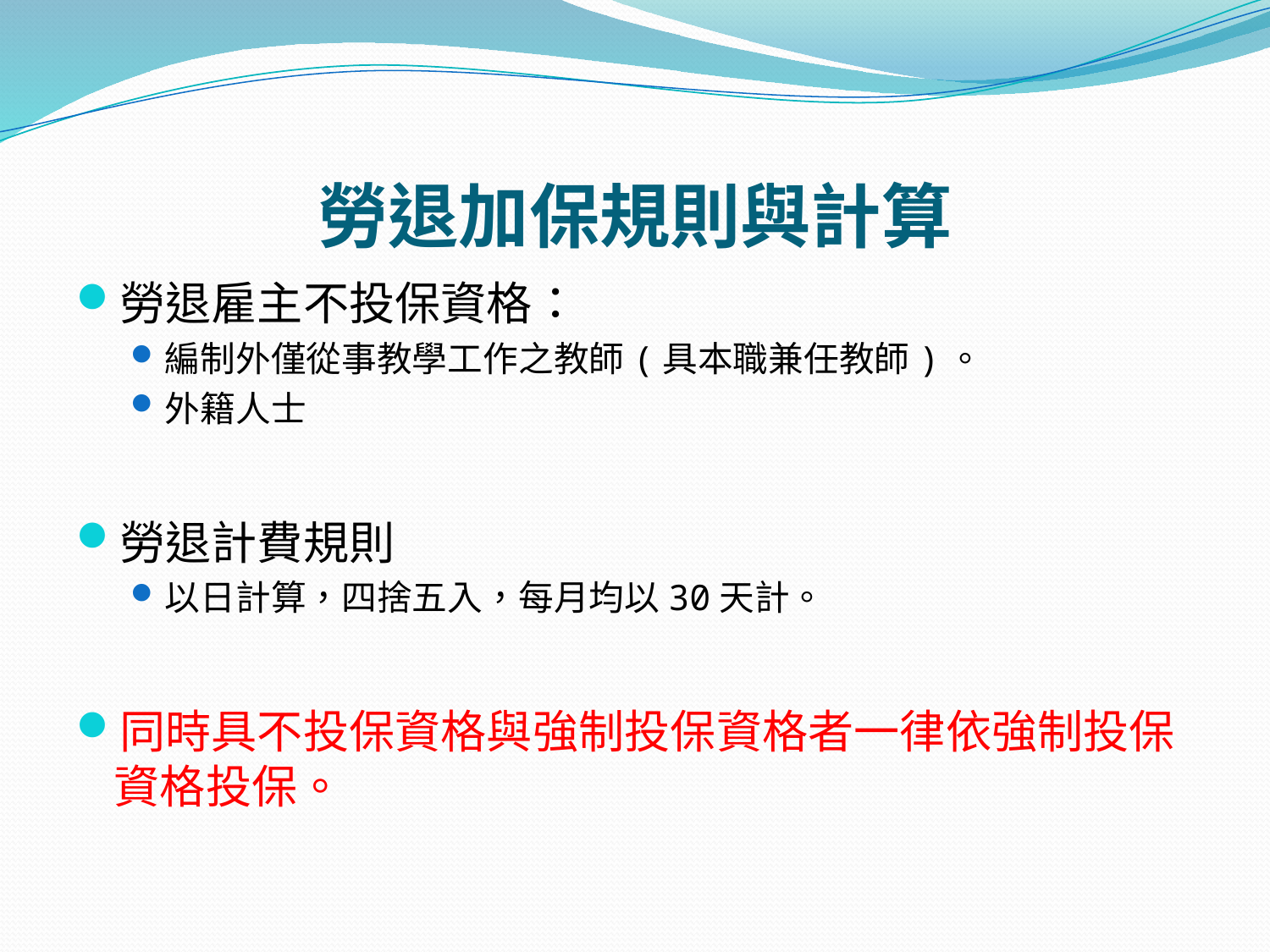

# 勞退加保規則與計算
勞退雇主不投保資格：
編制外僅從事教學工作之教師(具本職兼任教師)。
外籍人士

勞退計費規則
以日計算，四捨五入，每月均以30天計。

同時具不投保資格與強制投保資格者一律依強制投保資格投保。